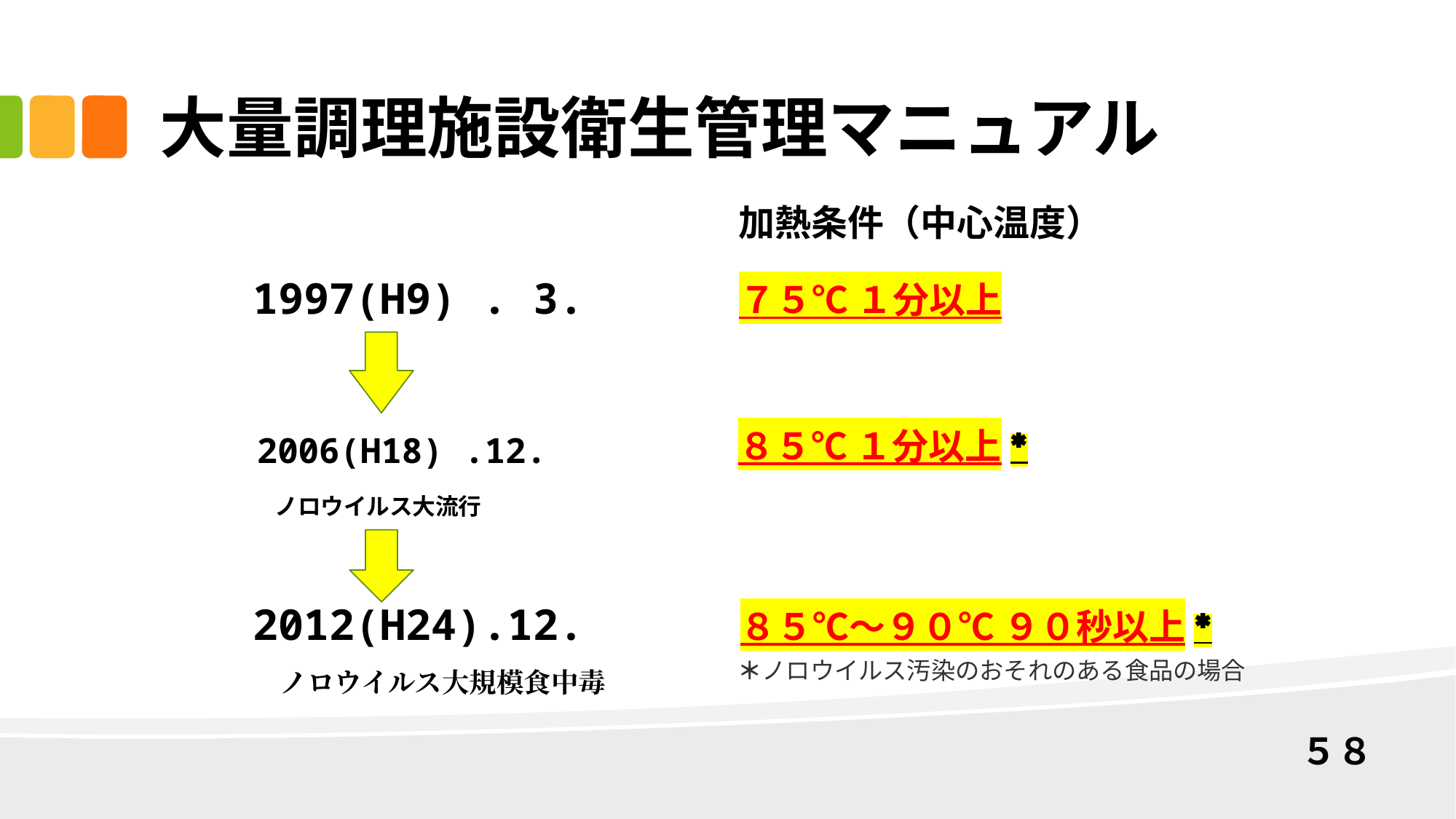

大量調理施設衛生管理マニュアル
加熱条件（中心温度）
1997(H9) . 3.

７５℃ １分以上

８５℃ １分以上*
2006(H18) .12.
  ノロウイルス大流行

2012(H24).12.
  ノロウイルス大規模食中毒
８５℃～９０℃ ９０秒以上*
＊ノロウイルス汚染のおそれのある食品の場合
５８